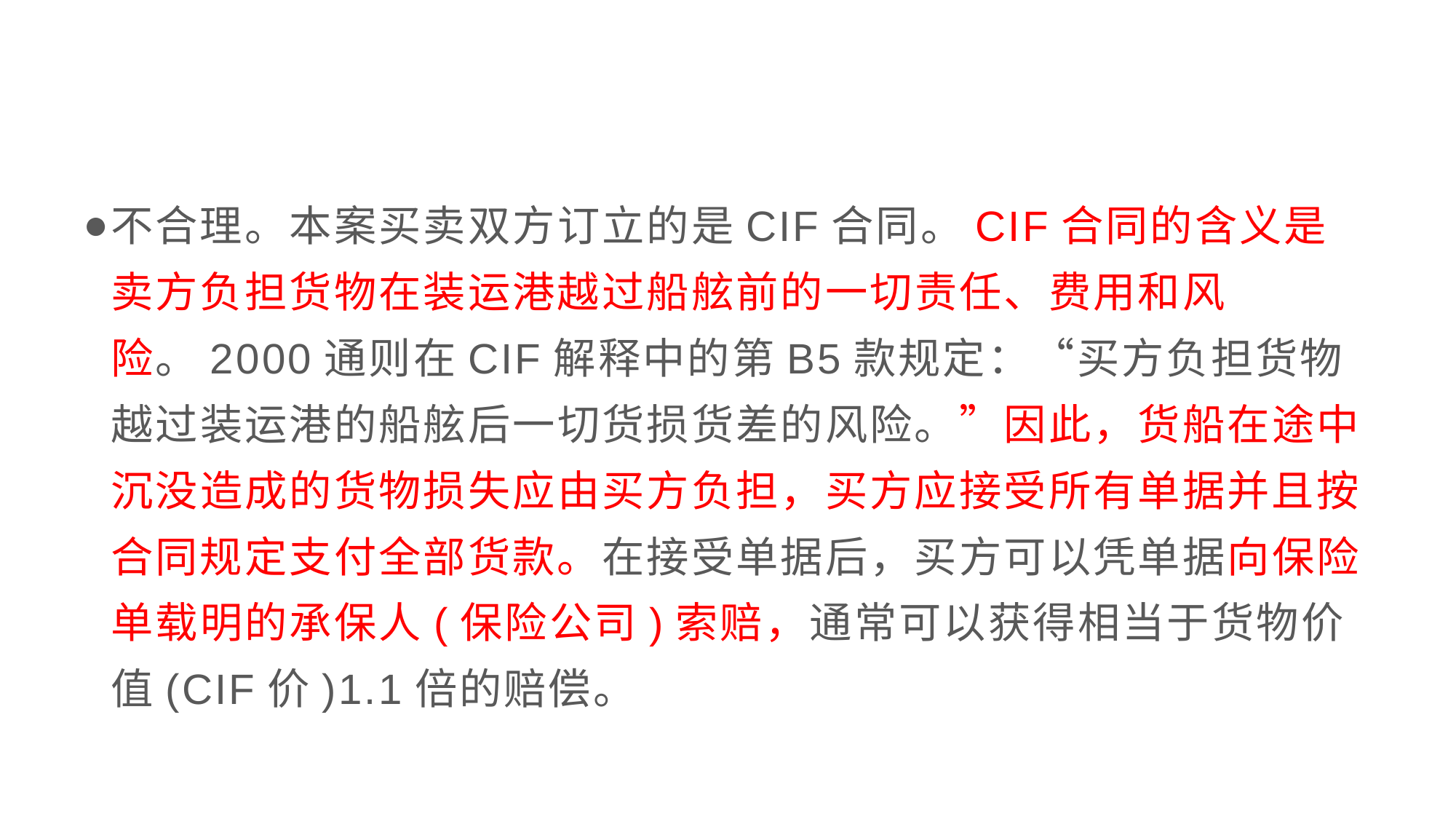

不合理。本案买卖双方订立的是CIF合同。CIF合同的含义是卖方负担货物在装运港越过船舷前的一切责任、费用和风险。2000通则在CIF解释中的第B5款规定：“买方负担货物越过装运港的船舷后一切货损货差的风险。”因此，货船在途中沉没造成的货物损失应由买方负担，买方应接受所有单据并且按合同规定支付全部货款。在接受单据后，买方可以凭单据向保险单载明的承保人(保险公司)索赔，通常可以获得相当于货物价值(CIF价)1.1倍的赔偿。